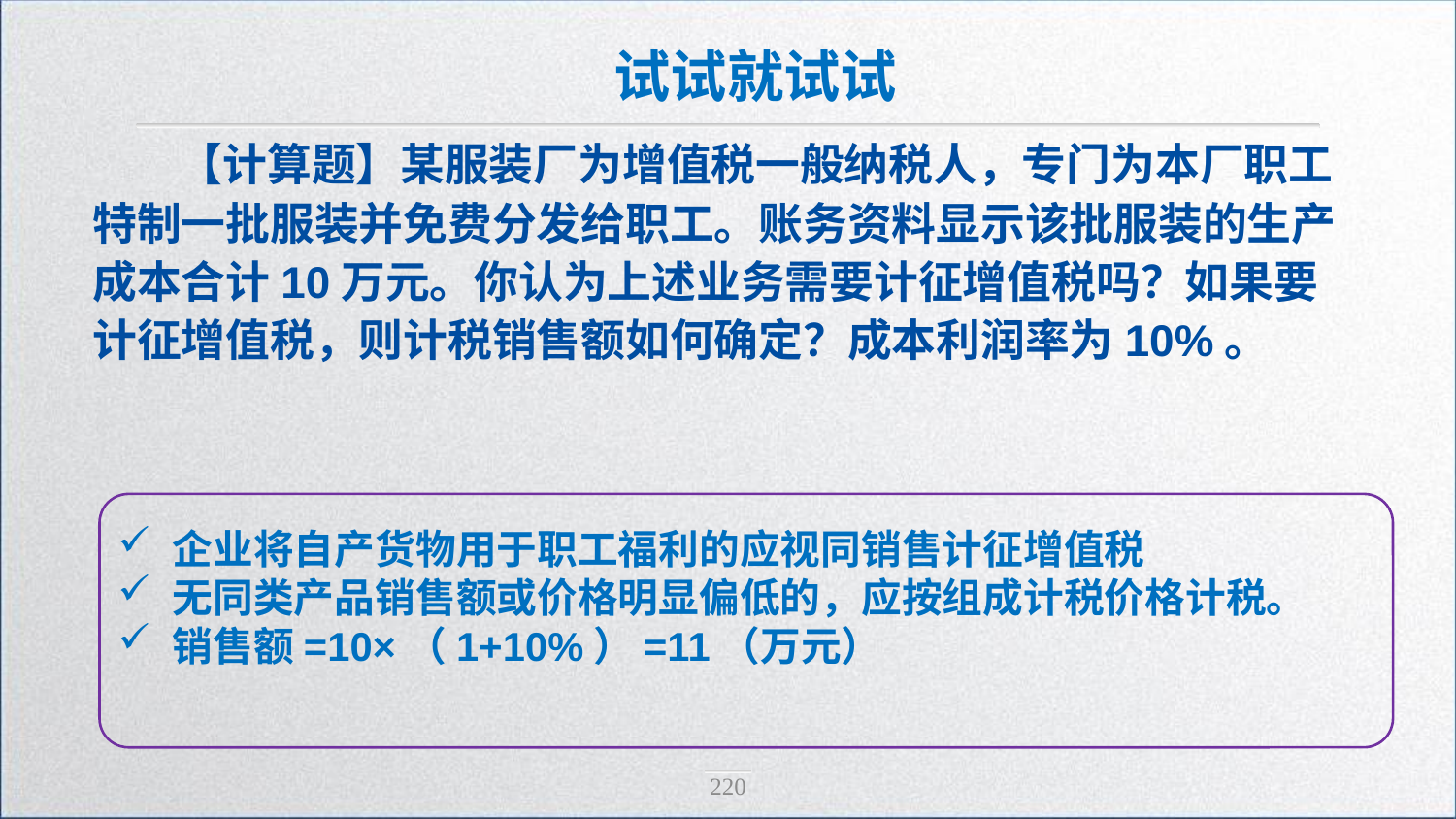

试试就试试
【计算题】某服装厂为增值税一般纳税人，专门为本厂职工特制一批服装并免费分发给职工。账务资料显示该批服装的生产成本合计10万元。你认为上述业务需要计征增值税吗？如果要计征增值税，则计税销售额如何确定？成本利润率为10%。

企业将自产货物用于职工福利的应视同销售计征增值税
无同类产品销售额或价格明显偏低的，应按组成计税价格计税。
销售额=10×（1+10%）=11（万元）

220